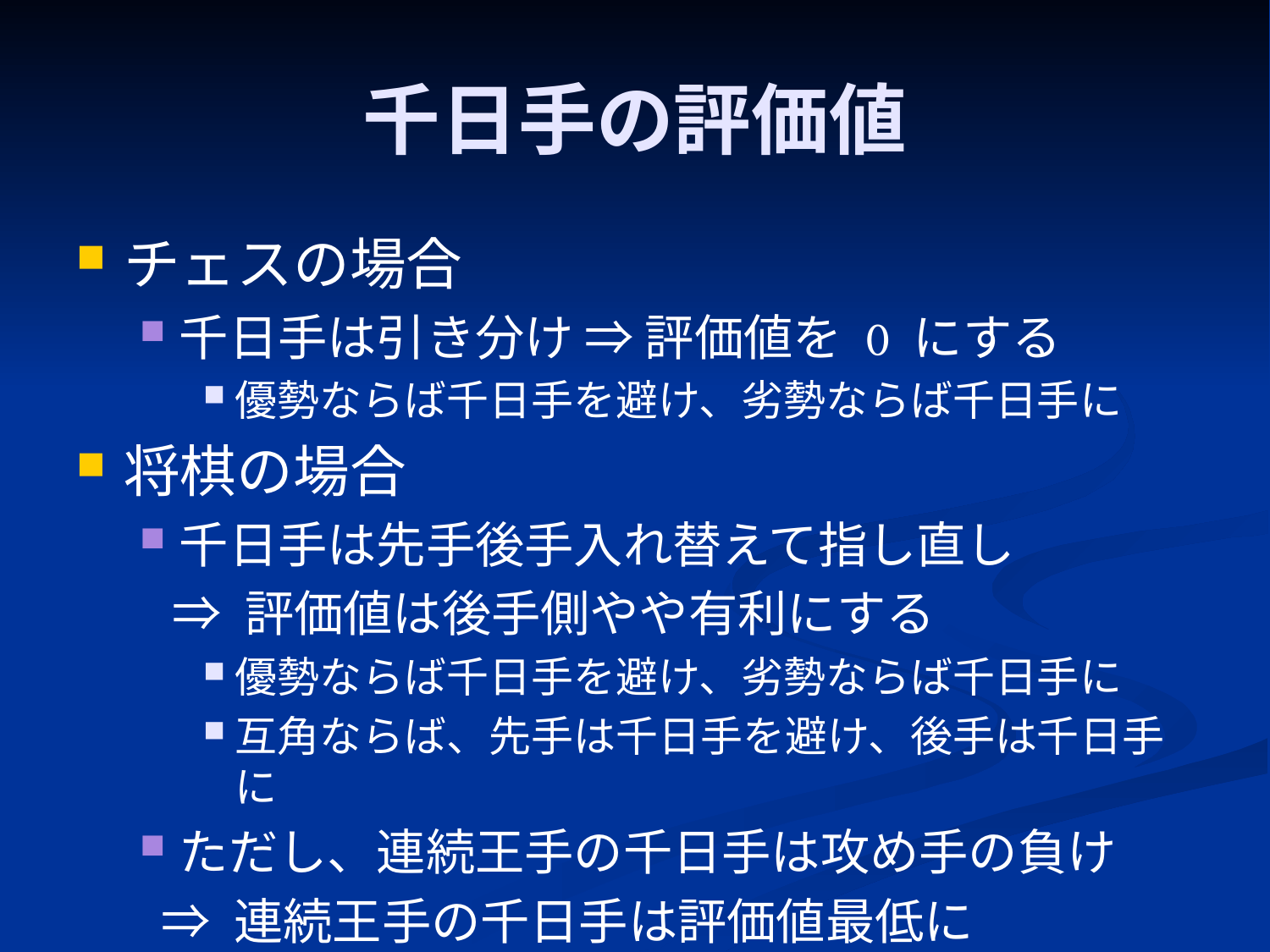

# 千日手の評価値
チェスの場合
千日手は引き分け ⇒ 評価値を 0 にする
優勢ならば千日手を避け、劣勢ならば千日手に
将棋の場合
千日手は先手後手入れ替えて指し直し
   ⇒ 評価値は後手側やや有利にする
優勢ならば千日手を避け、劣勢ならば千日手に
互角ならば、先手は千日手を避け、後手は千日手に
ただし、連続王手の千日手は攻め手の負け
  ⇒ 連続王手の千日手は評価値最低に